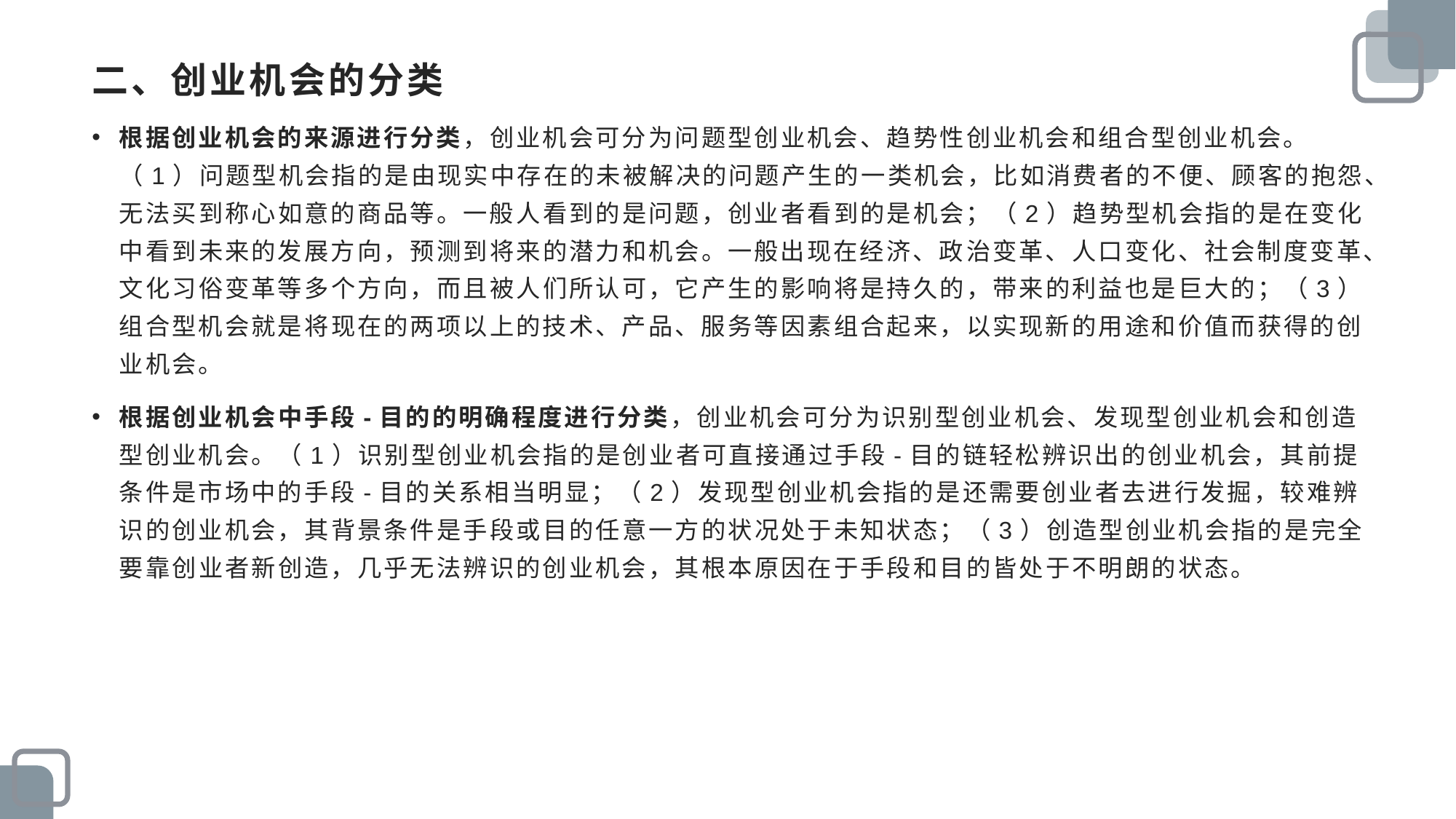

# 二、创业机会的分类
根据创业机会的来源进行分类，创业机会可分为问题型创业机会、趋势性创业机会和组合型创业机会。（1）问题型机会指的是由现实中存在的未被解决的问题产生的一类机会，比如消费者的不便、顾客的抱怨、无法买到称心如意的商品等。一般人看到的是问题，创业者看到的是机会；（2）趋势型机会指的是在变化中看到未来的发展方向，预测到将来的潜力和机会。一般出现在经济、政治变革、人口变化、社会制度变革、文化习俗变革等多个方向，而且被人们所认可，它产生的影响将是持久的，带来的利益也是巨大的；（3）组合型机会就是将现在的两项以上的技术、产品、服务等因素组合起来，以实现新的用途和价值而获得的创业机会。
根据创业机会中手段-目的的明确程度进行分类，创业机会可分为识别型创业机会、发现型创业机会和创造型创业机会。（1）识别型创业机会指的是创业者可直接通过手段-目的链轻松辨识出的创业机会，其前提条件是市场中的手段-目的关系相当明显；（2）发现型创业机会指的是还需要创业者去进行发掘，较难辨识的创业机会，其背景条件是手段或目的任意一方的状况处于未知状态；（3）创造型创业机会指的是完全要靠创业者新创造，几乎无法辨识的创业机会，其根本原因在于手段和目的皆处于不明朗的状态。